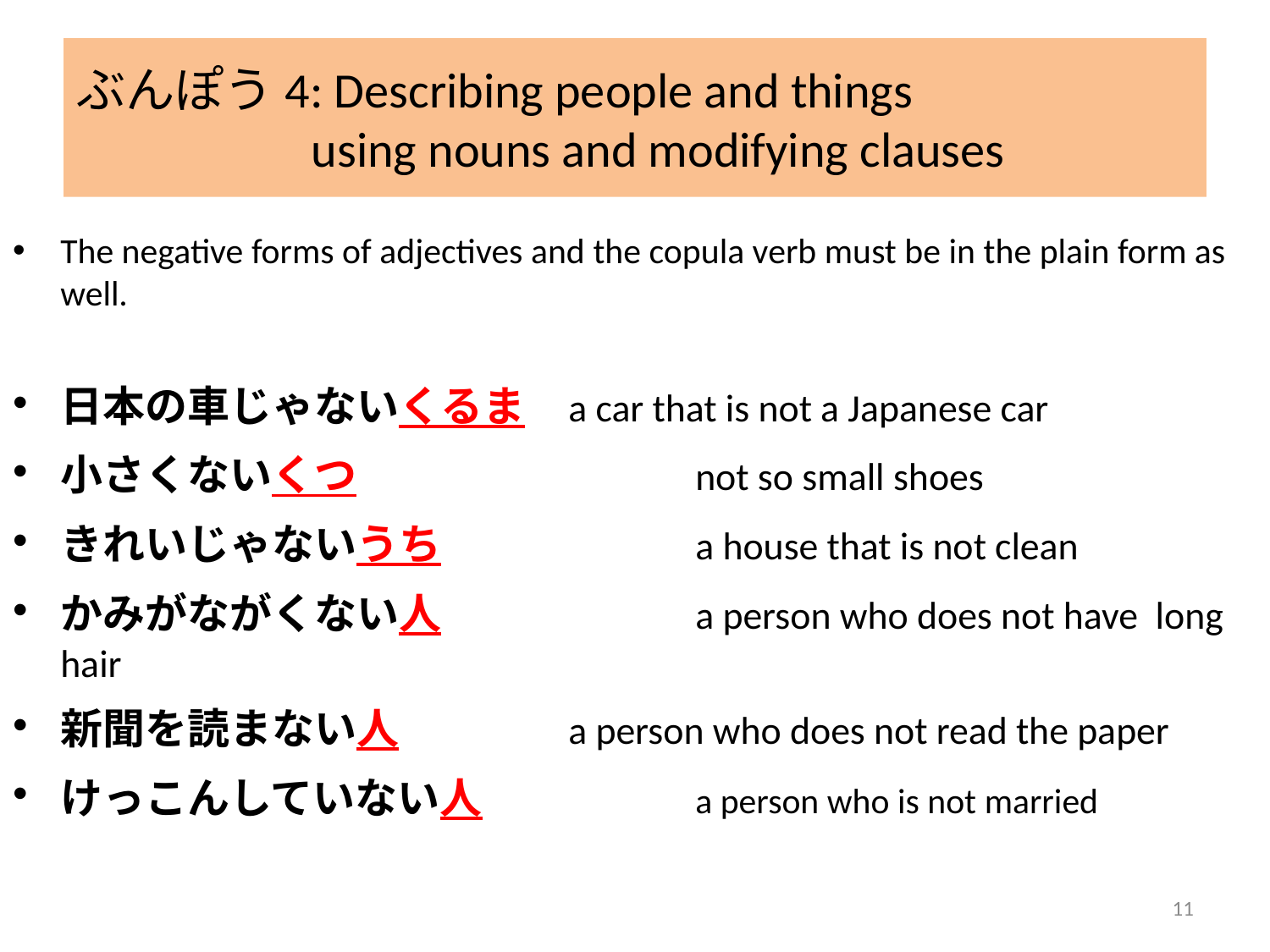

# ぶんぽう4: Describing people and things using nouns and modifying clauses
The negative forms of adjectives and the copula verb must be in the plain form as well.

日本の車じゃないくるま	a car that is not a Japanese car
小さくないくつ			not so small shoes
きれいじゃないうち		a house that is not clean
かみがながくない人		a person who does not have  long hair
新聞を読まない人		a person who does not read the paper
けっこんしていない人		a person who is not married
11